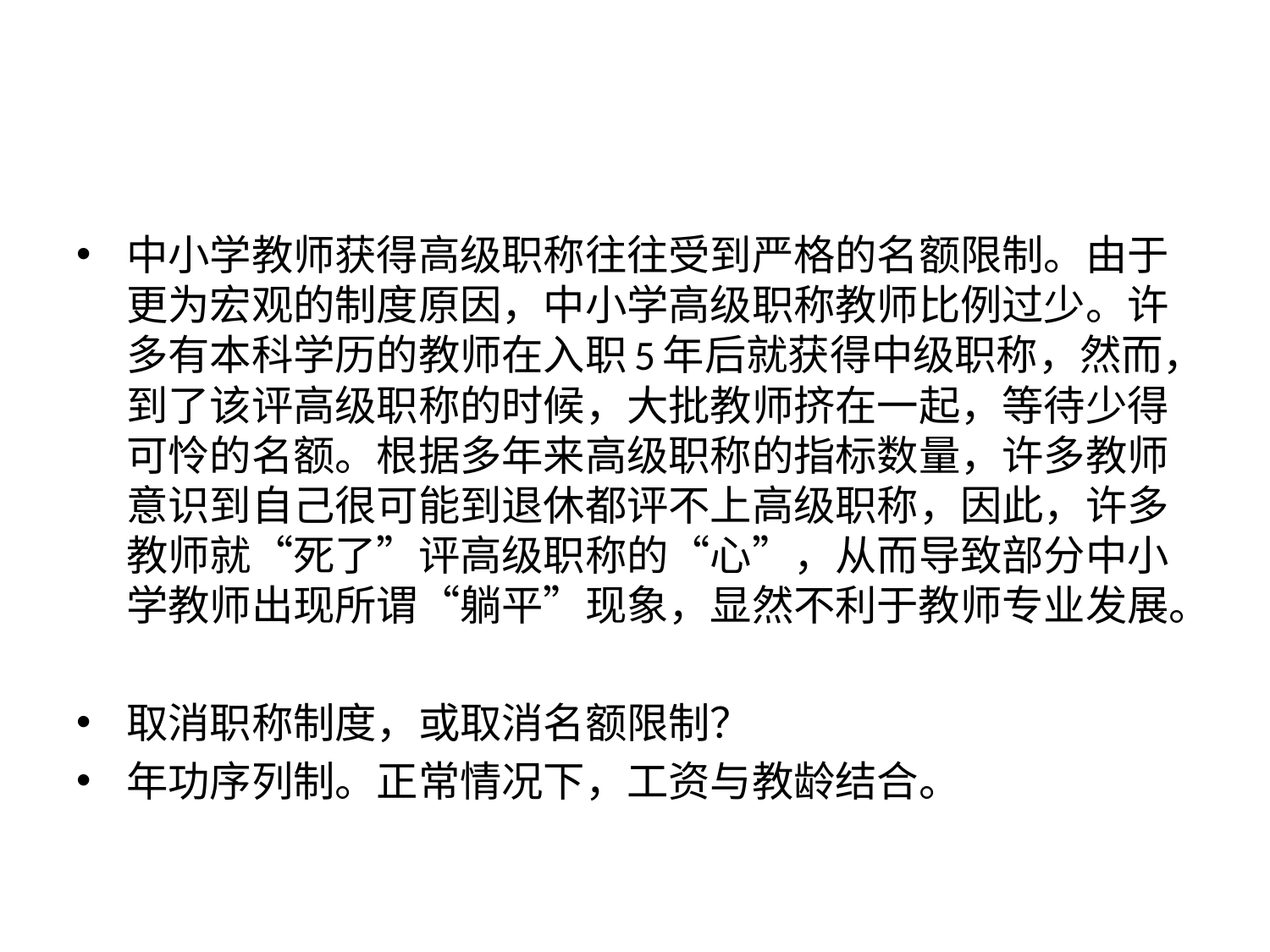

#
中小学教师获得高级职称往往受到严格的名额限制。由于更为宏观的制度原因，中小学高级职称教师比例过少。许多有本科学历的教师在入职5年后就获得中级职称，然而，到了该评高级职称的时候，大批教师挤在一起，等待少得可怜的名额。根据多年来高级职称的指标数量，许多教师意识到自己很可能到退休都评不上高级职称，因此，许多教师就“死了”评高级职称的“心”，从而导致部分中小学教师出现所谓“躺平”现象，显然不利于教师专业发展。

取消职称制度，或取消名额限制？
年功序列制。正常情况下，工资与教龄结合。